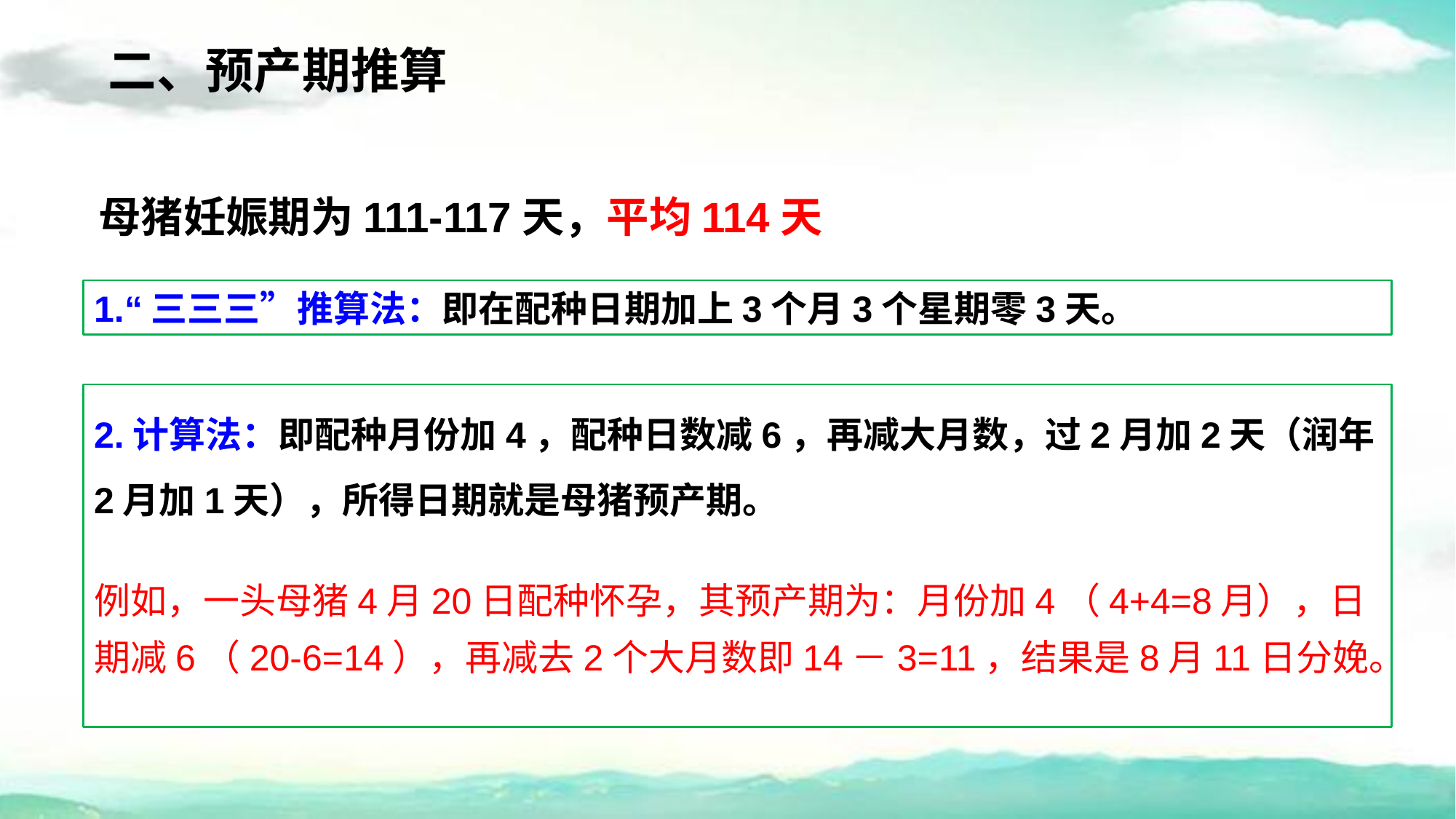

二、预产期推算
母猪妊娠期为111-117天，平均114天
1.“三三三”推算法：即在配种日期加上3个月3个星期零3天。
2.计算法：即配种月份加4，配种日数减6，再减大月数，过2月加2天（润年2月加1天），所得日期就是母猪预产期。

例如，一头母猪4月20日配种怀孕，其预产期为：月份加4（4+4=8月），日期减6（20-6=14），再减去2个大月数即14－3=11，结果是8月11日分娩。